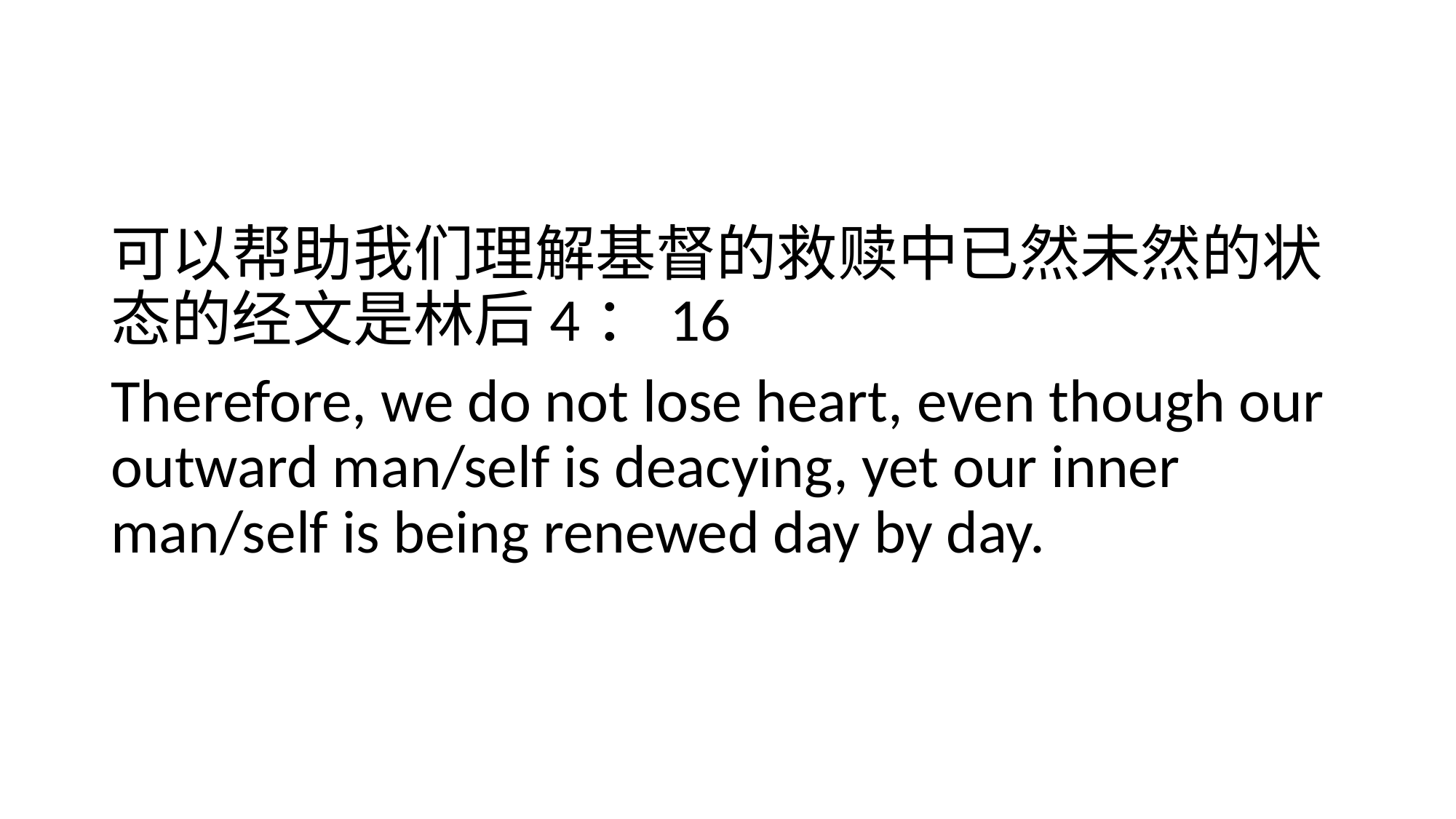

#
可以帮助我们理解基督的救赎中已然未然的状态的经文是林后4：16
Therefore, we do not lose heart, even though our outward man/self is deacying, yet our inner man/self is being renewed day by day.